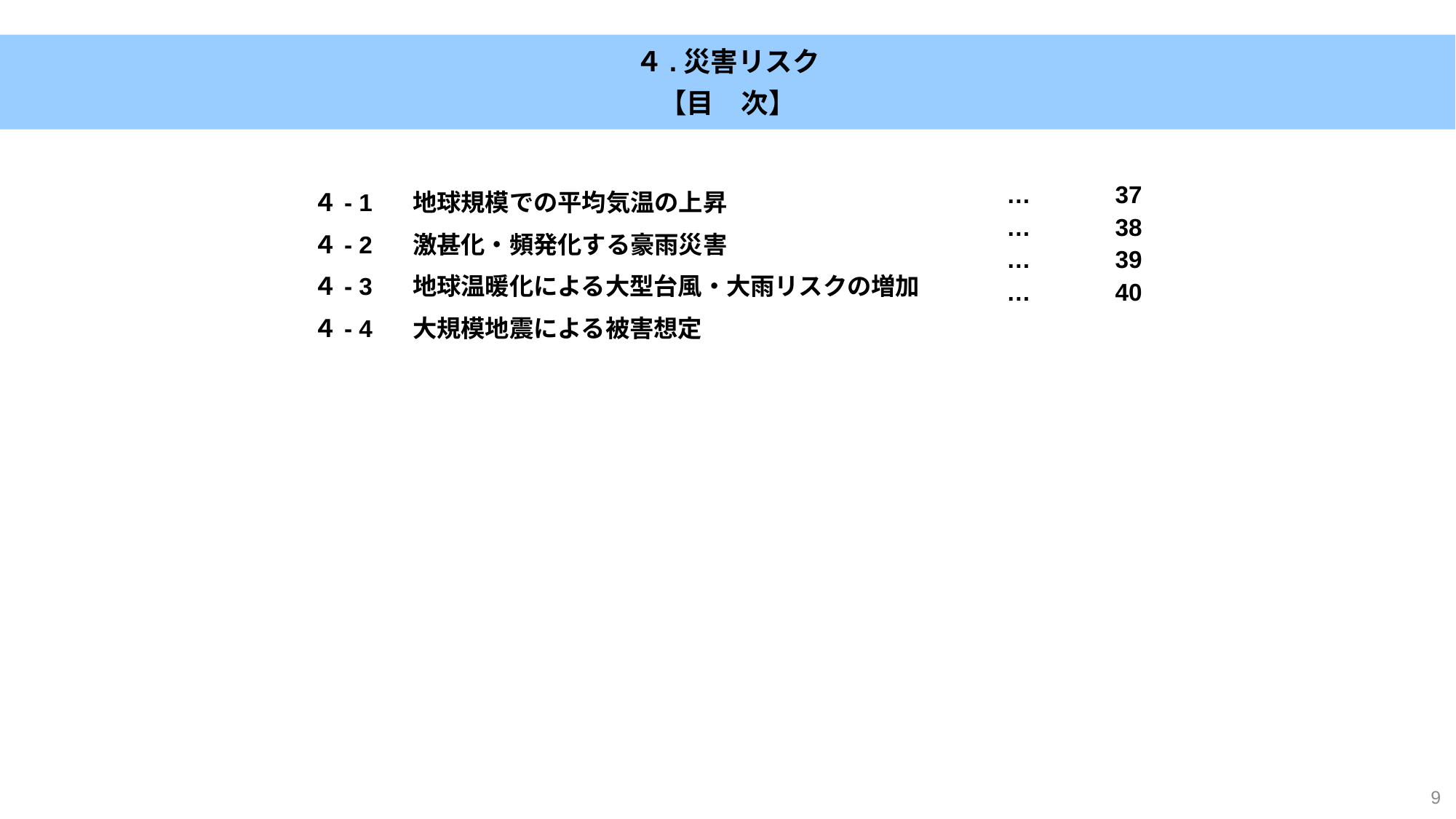

４.災害リスク
【目　次】

| ４- 1　 地球規模での平均気温の上昇 ４- 2　 激甚化・頻発化する豪雨災害 ４- 3　 地球温暖化による大型台風・大雨リスクの増加 ４- 4　 大規模地震による被害想定 | … … … … | 37 38 39 40 |
| --- | --- | --- |
9